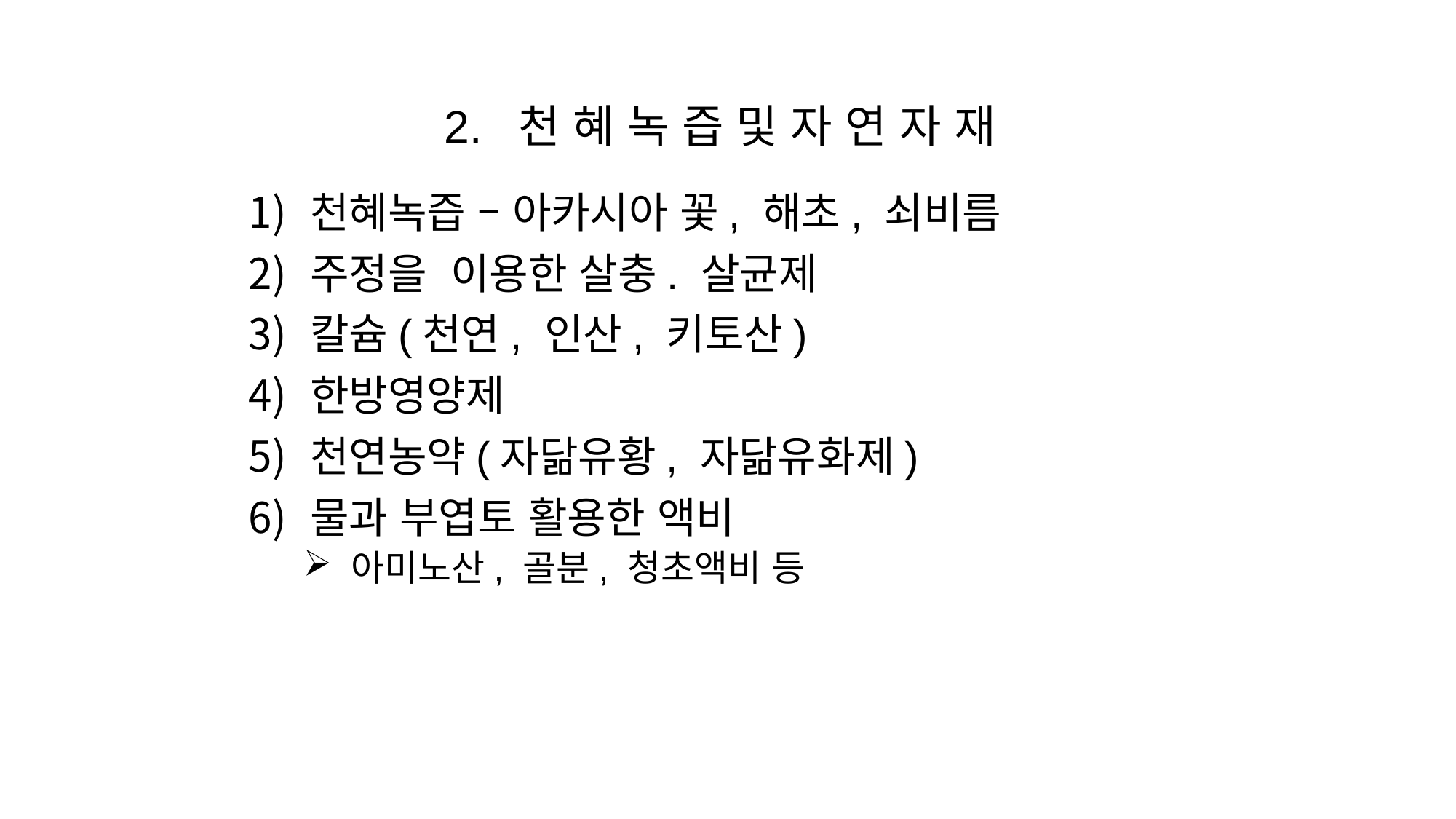

2.  천 혜 녹 즙 및 자 연 자 재
천혜녹즙 – 아카시아 꽃, 해초, 쇠비름
주정을  이용한 살충. 살균제
칼슘(천연, 인산, 키토산)
한방영양제
천연농약(자닮유황, 자닮유화제)
물과 부엽토 활용한 액비
 아미노산, 골분, 청초액비 등
TEXT
TEXT